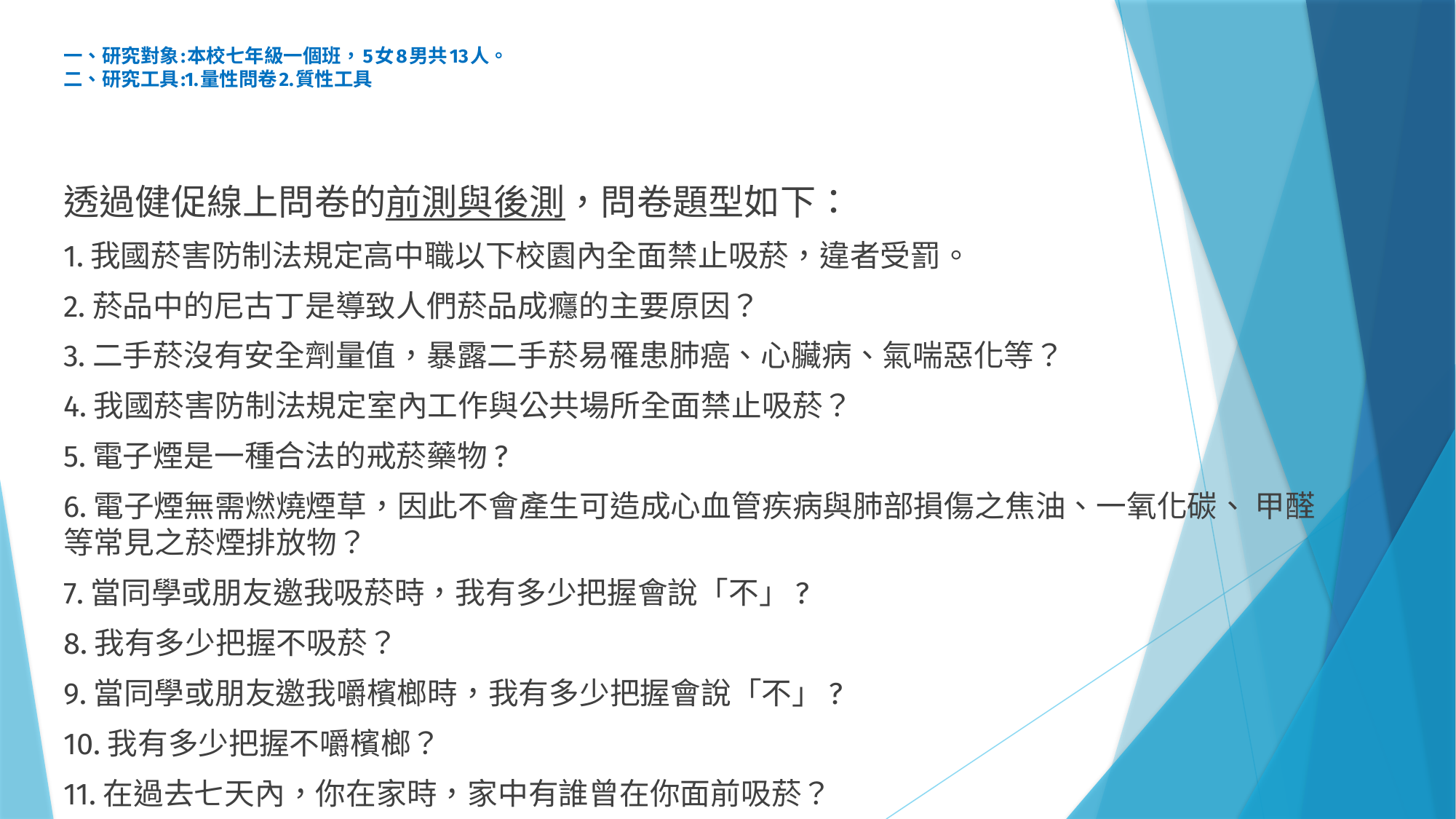

# 一、研究對象:本校七年級一個班，5女8男共13人。 二、研究工具:1.量性問卷2.質性工具
透過健促線上問卷的前測與後測，問卷題型如下：
1.我國菸害防制法規定高中職以下校園內全面禁止吸菸，違者受罰。
2.菸品中的尼古丁是導致人們菸品成癮的主要原因？
3.二手菸沒有安全劑量值，暴露二手菸易罹患肺癌、心臟病、氣喘惡化等？
4.我國菸害防制法規定室內工作與公共場所全面禁止吸菸？
5.電子煙是一種合法的戒菸藥物?
6.電子煙無需燃燒煙草，因此不會產生可造成心血管疾病與肺部損傷之焦油、一氧化碳、 甲醛等常見之菸煙排放物？
7.當同學或朋友邀我吸菸時，我有多少把握會說「不」?
8.我有多少把握不吸菸？
9.當同學或朋友邀我嚼檳榔時，我有多少把握會說「不」?
10.我有多少把握不嚼檳榔？
11.在過去七天內，你在家時，家中有誰曾在你面前吸菸？